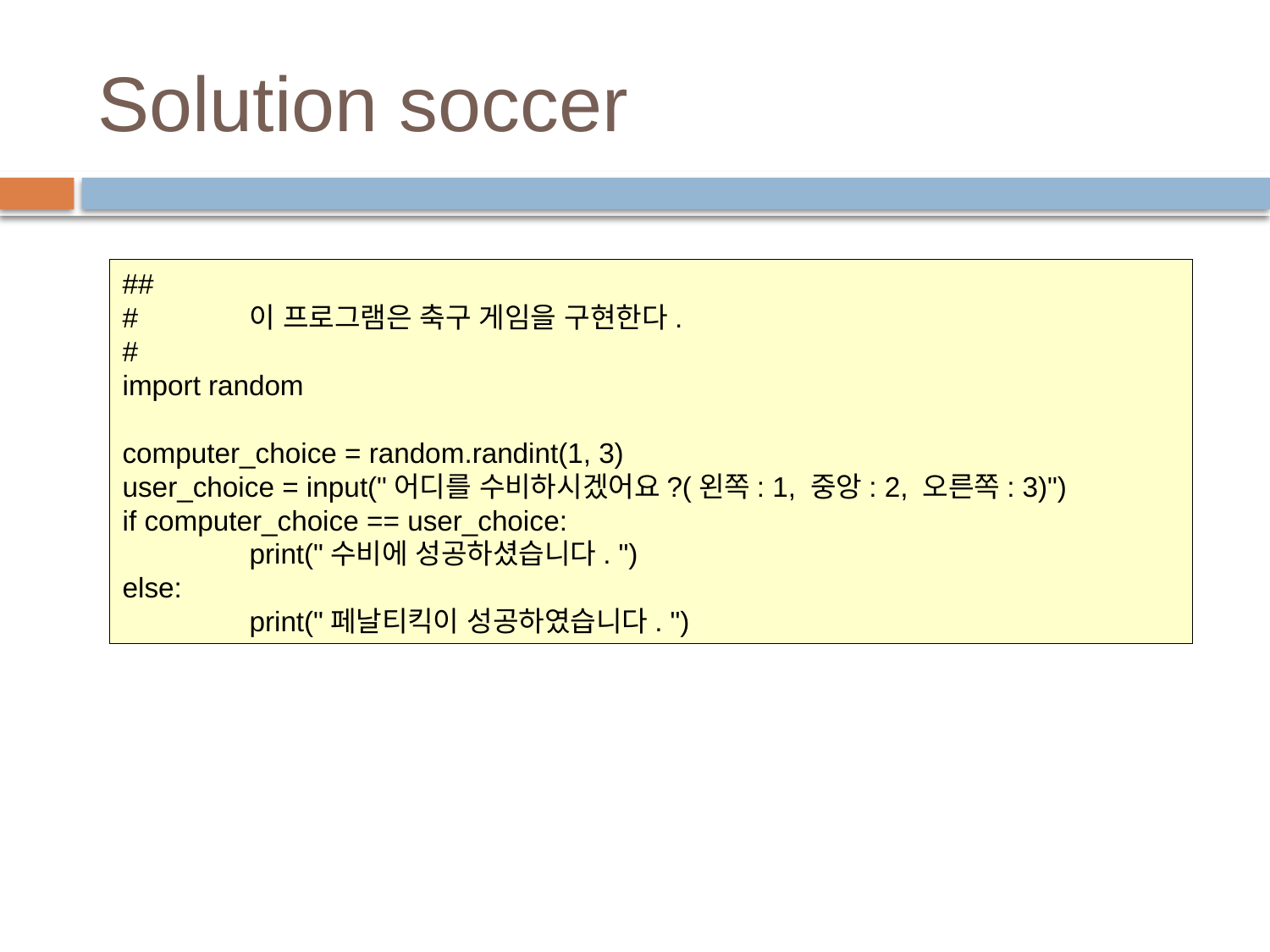

# Solution soccer
##
#	이 프로그램은 축구 게임을 구현한다.
#
import random

computer_choice = random.randint(1, 3)
user_choice = input("어디를 수비하시겠어요?(왼쪽: 1, 중앙: 2, 오른쪽: 3)")
if computer_choice == user_choice:
	print("수비에 성공하셨습니다. ")
else:
	print("페날티킥이 성공하였습니다. ")